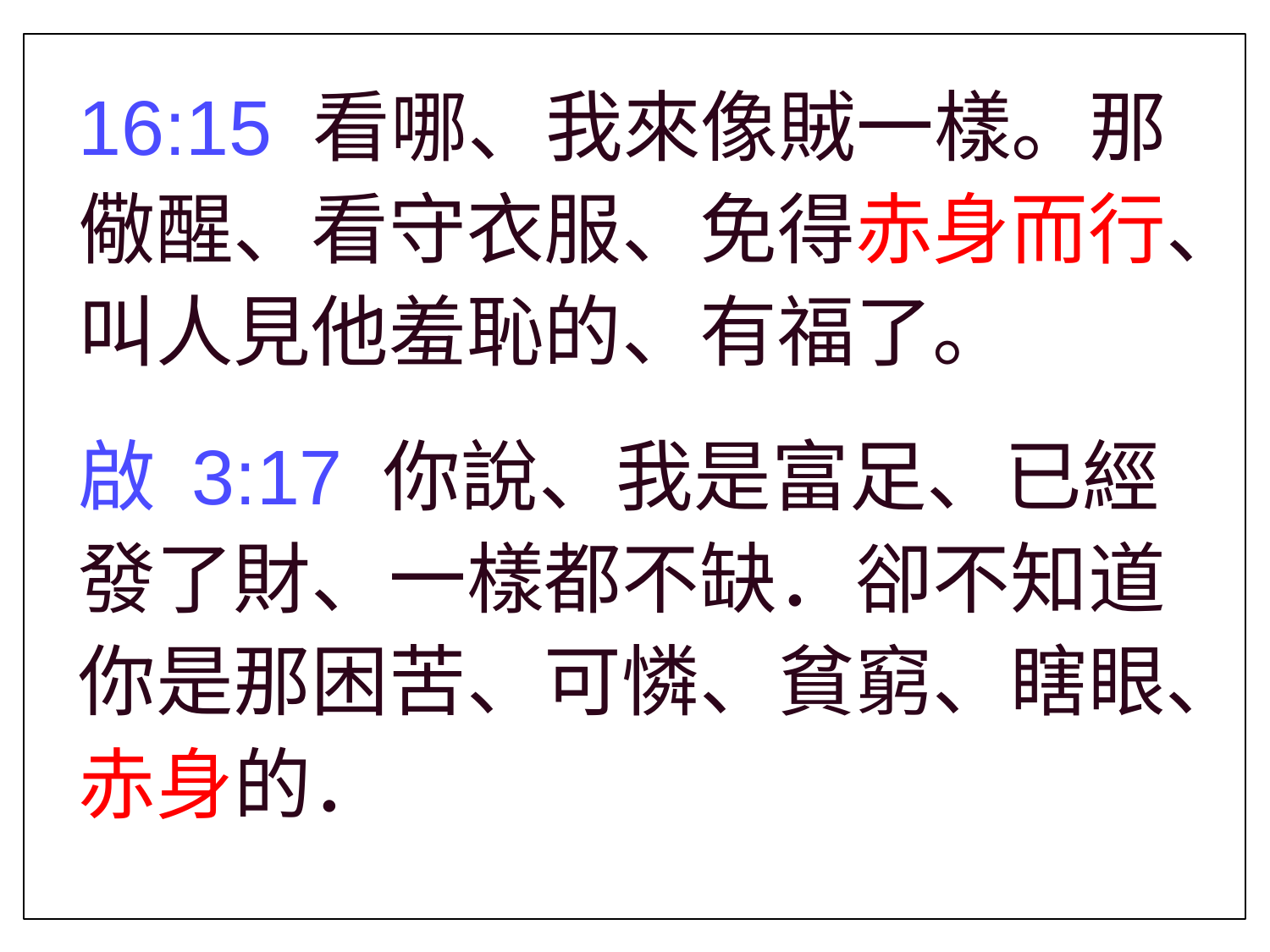

16:15 看哪、我來像賊一樣。那儆醒、看守衣服、免得赤身而行、叫人見他羞恥的、有福了。
啟 3:17 你說、我是富足、已經發了財、一樣都不缺．卻不知道你是那困苦、可憐、貧窮、瞎眼、赤身的．